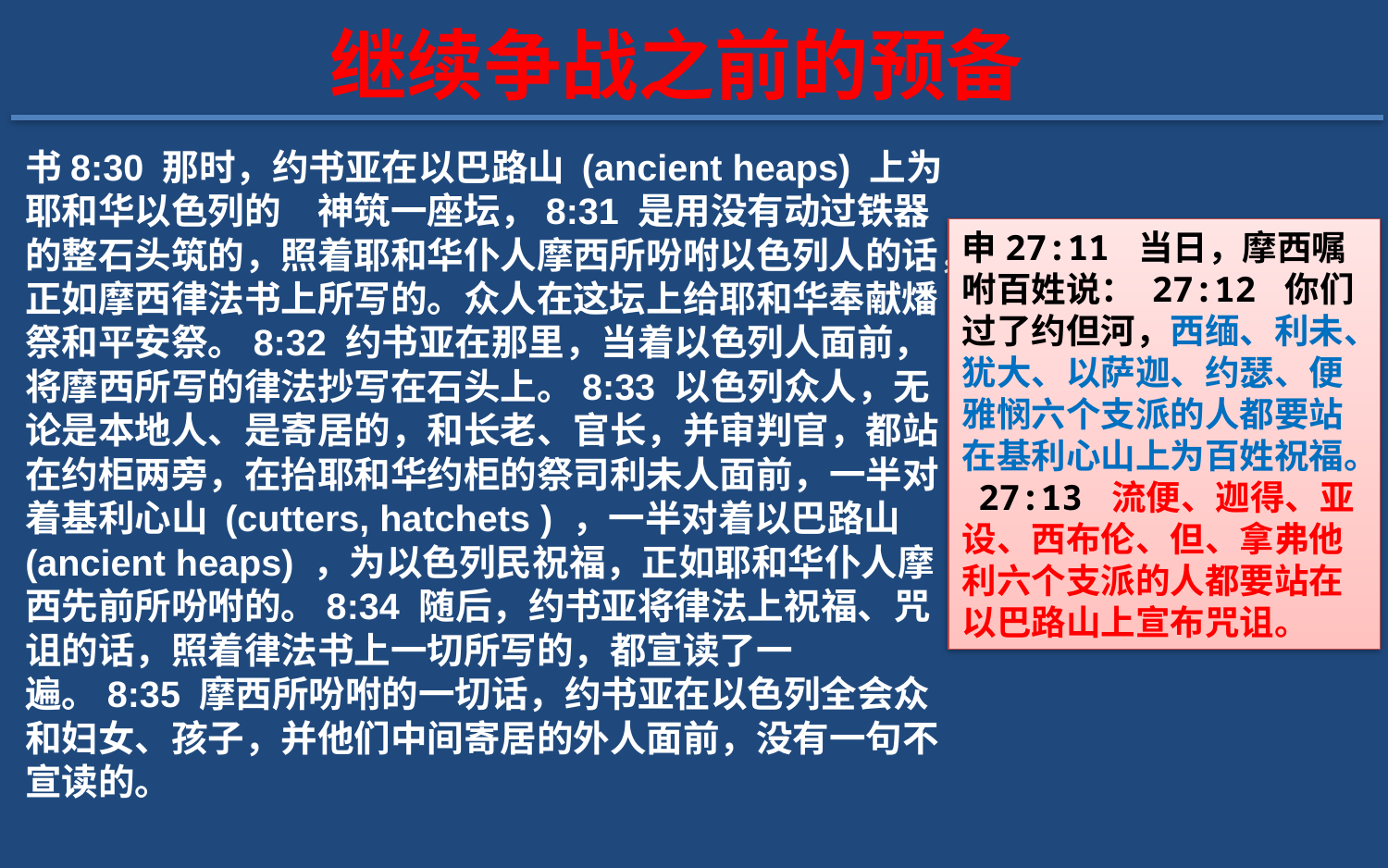

继续争战之前的预备
书8:30 那时，约书亚在以巴路山 (ancient heaps) 上为耶和华以色列的　神筑一座坛，8:31 是用没有动过铁器的整石头筑的，照着耶和华仆人摩西所吩咐以色列人的话，正如摩西律法书上所写的。众人在这坛上给耶和华奉献燔祭和平安祭。8:32 约书亚在那里，当着以色列人面前，将摩西所写的律法抄写在石头上。8:33 以色列众人，无论是本地人、是寄居的，和长老、官长，并审判官，都站在约柜两旁，在抬耶和华约柜的祭司利未人面前，一半对着基利心山 (cutters, hatchets ) ，一半对着以巴路山 (ancient heaps) ，为以色列民祝福，正如耶和华仆人摩西先前所吩咐的。8:34 随后，约书亚将律法上祝福、咒诅的话，照着律法书上一切所写的，都宣读了一遍。8:35 摩西所吩咐的一切话，约书亚在以色列全会众和妇女、孩子，并他们中间寄居的外人面前，没有一句不宣读的。
申27:11 当日，摩西嘱咐百姓说： 27:12 你们过了约但河，西缅、利未、犹大、以萨迦、约瑟、便雅悯六个支派的人都要站在基利心山上为百姓祝福。 27:13 流便、迦得、亚设、西布伦、但、拿弗他利六个支派的人都要站在以巴路山上宣布咒诅。